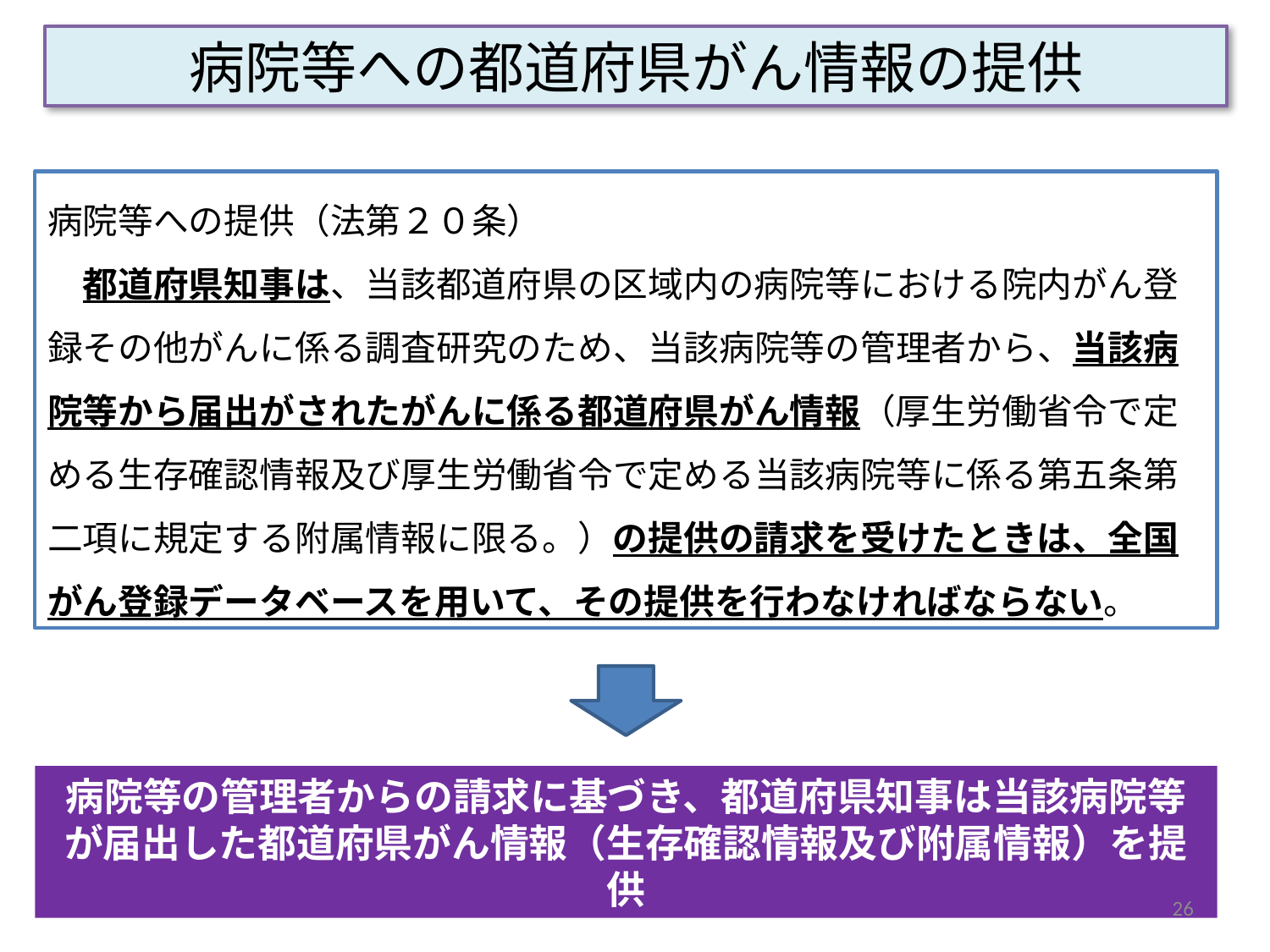

病院等への都道府県がん情報の提供
病院等への提供（法第２０条）
　都道府県知事は、当該都道府県の区域内の病院等における院内がん登録その他がんに係る調査研究のため、当該病院等の管理者から、当該病院等から届出がされたがんに係る都道府県がん情報（厚生労働省令で定める生存確認情報及び厚生労働省令で定める当該病院等に係る第五条第二項に規定する附属情報に限る。）の提供の請求を受けたときは、全国がん登録データベースを用いて、その提供を行わなければならない。

病院等の管理者からの請求に基づき、都道府県知事は当該病院等
が届出した都道府県がん情報（生存確認情報及び附属情報）を提供
26